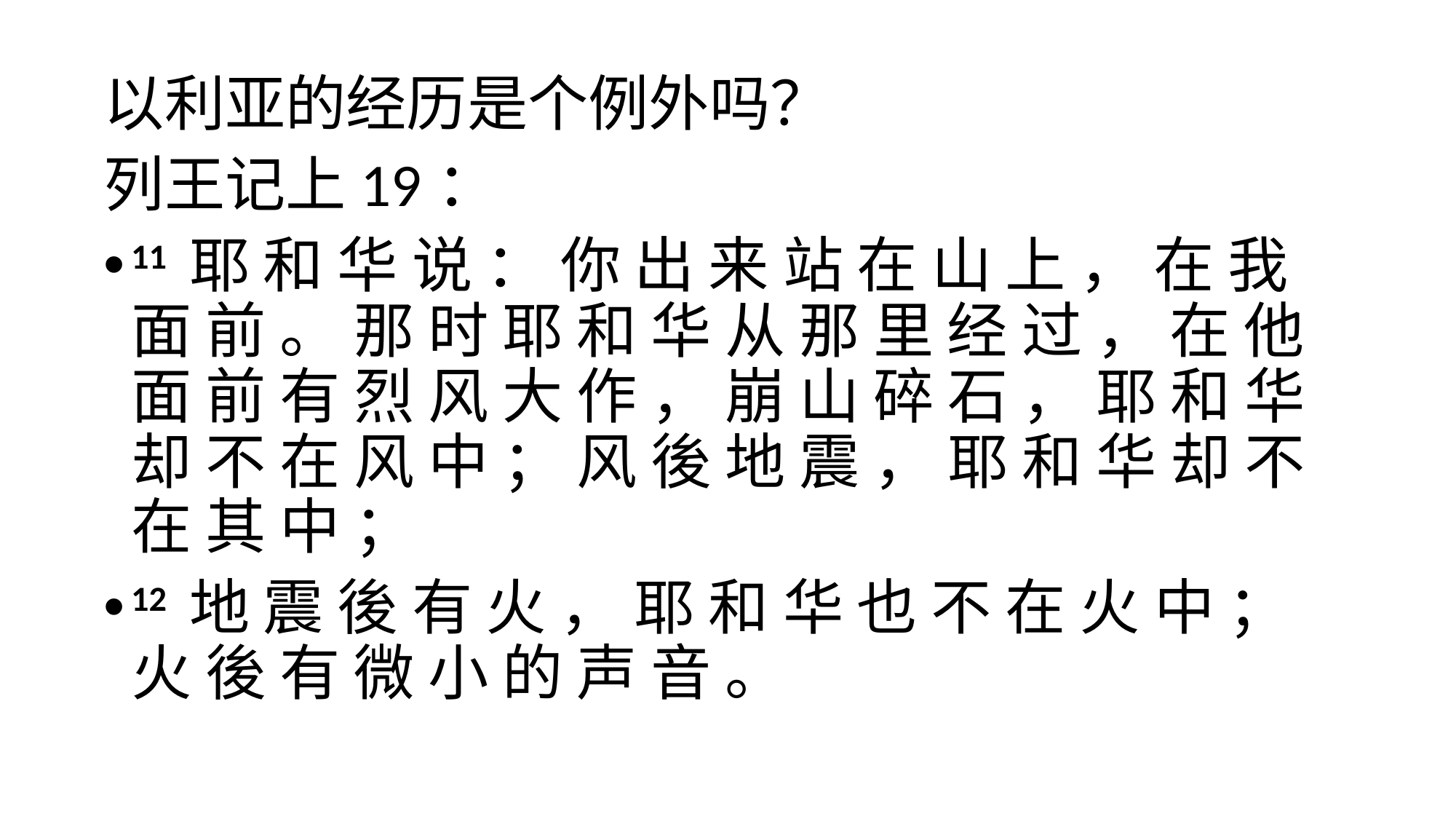

#
以利亚的经历是个例外吗？
列王记上19：
11 耶 和 华 说 ： 你 出 来 站 在 山 上 ， 在 我 面 前 。 那 时 耶 和 华 从 那 里 经 过 ， 在 他 面 前 有 烈 风 大 作 ， 崩 山 碎 石 ， 耶 和 华 却 不 在 风 中 ； 风 後 地 震 ， 耶 和 华 却 不 在 其 中 ；
12 地 震 後 有 火 ， 耶 和 华 也 不 在 火 中 ； 火 後 有 微 小 的 声 音 。